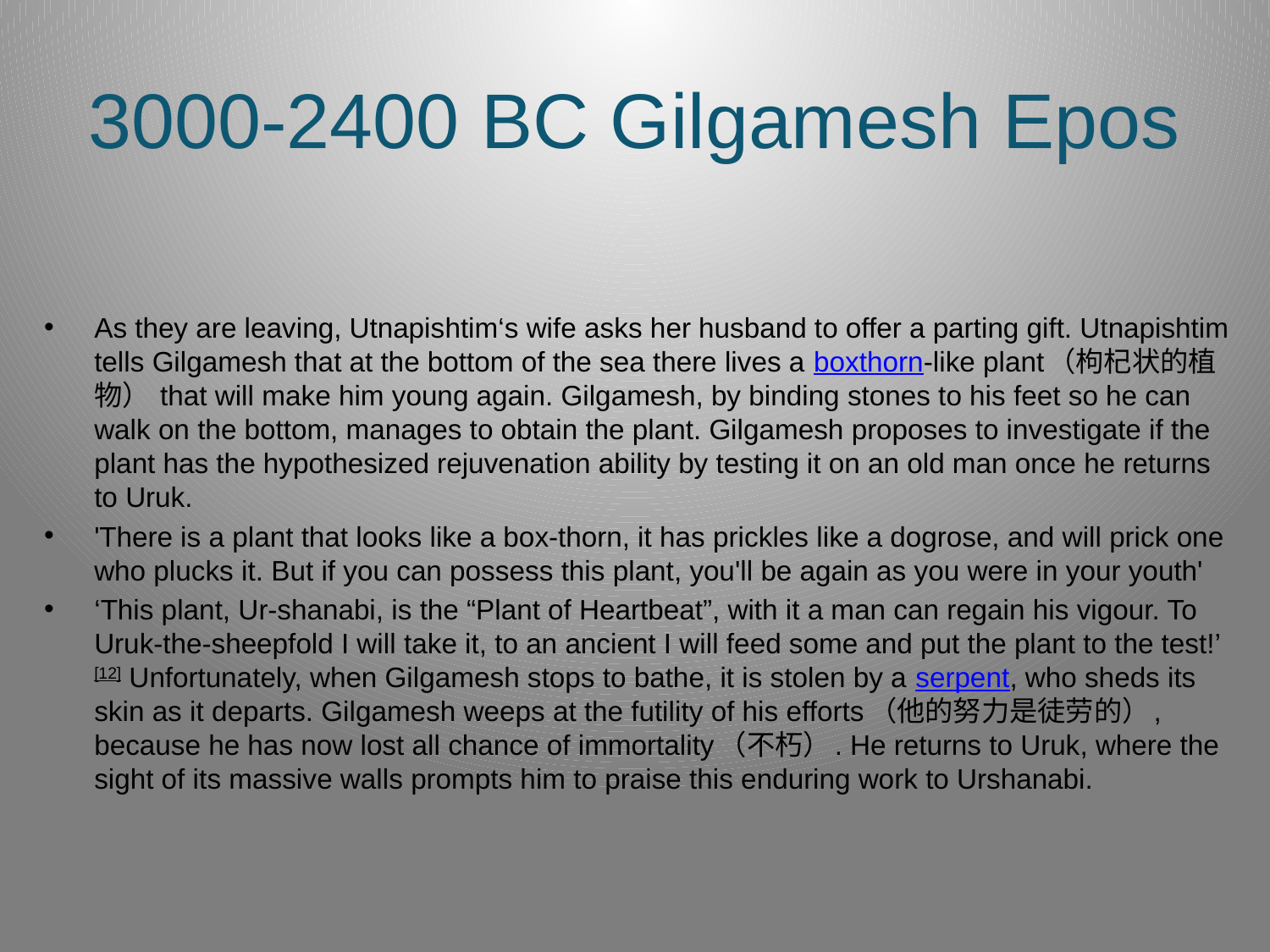

# 3000-2400 BC Gilgamesh Epos
As they are leaving, Utnapishtim‘s wife asks her husband to offer a parting gift. Utnapishtim tells Gilgamesh that at the bottom of the sea there lives a boxthorn-like plant（枸杞状的植物） that will make him young again. Gilgamesh, by binding stones to his feet so he can walk on the bottom, manages to obtain the plant. Gilgamesh proposes to investigate if the plant has the hypothesized rejuvenation ability by testing it on an old man once he returns to Uruk.
'There is a plant that looks like a box-thorn, it has prickles like a dogrose, and will prick one who plucks it. But if you can possess this plant, you'll be again as you were in your youth'
‘This plant, Ur-shanabi, is the “Plant of Heartbeat”, with it a man can regain his vigour. To Uruk-the-sheepfold I will take it, to an ancient I will feed some and put the plant to the test!’[12] Unfortunately, when Gilgamesh stops to bathe, it is stolen by a serpent, who sheds its skin as it departs. Gilgamesh weeps at the futility of his efforts（他的努力是徒劳的）, because he has now lost all chance of immortality（不朽）. He returns to Uruk, where the sight of its massive walls prompts him to praise this enduring work to Urshanabi.